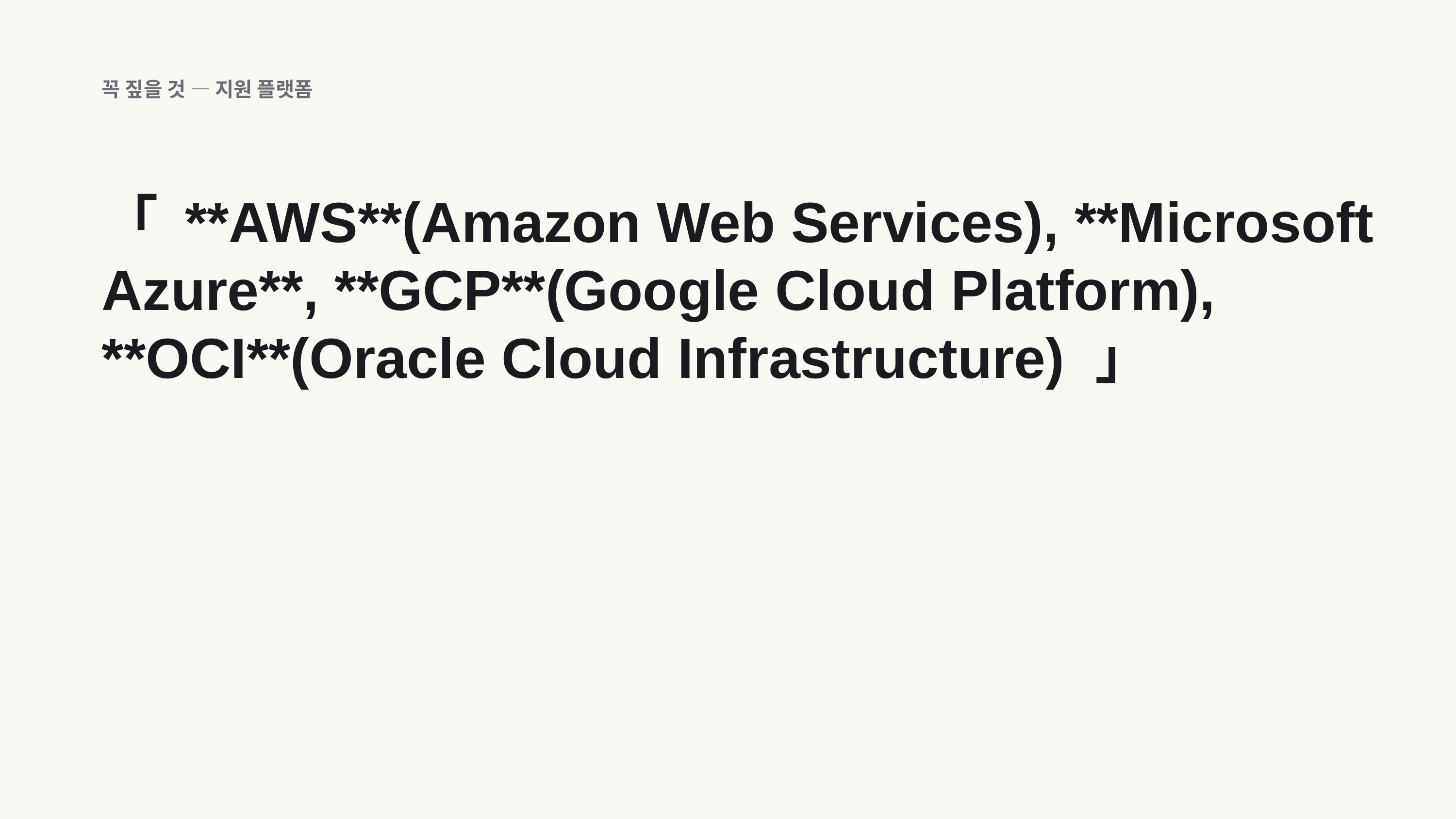

꼭 짚을 것 — 지원 플랫폼
「 **AWS**(Amazon Web Services), **Microsoft Azure**, **GCP**(Google Cloud Platform), **OCI**(Oracle Cloud Infrastructure) 」